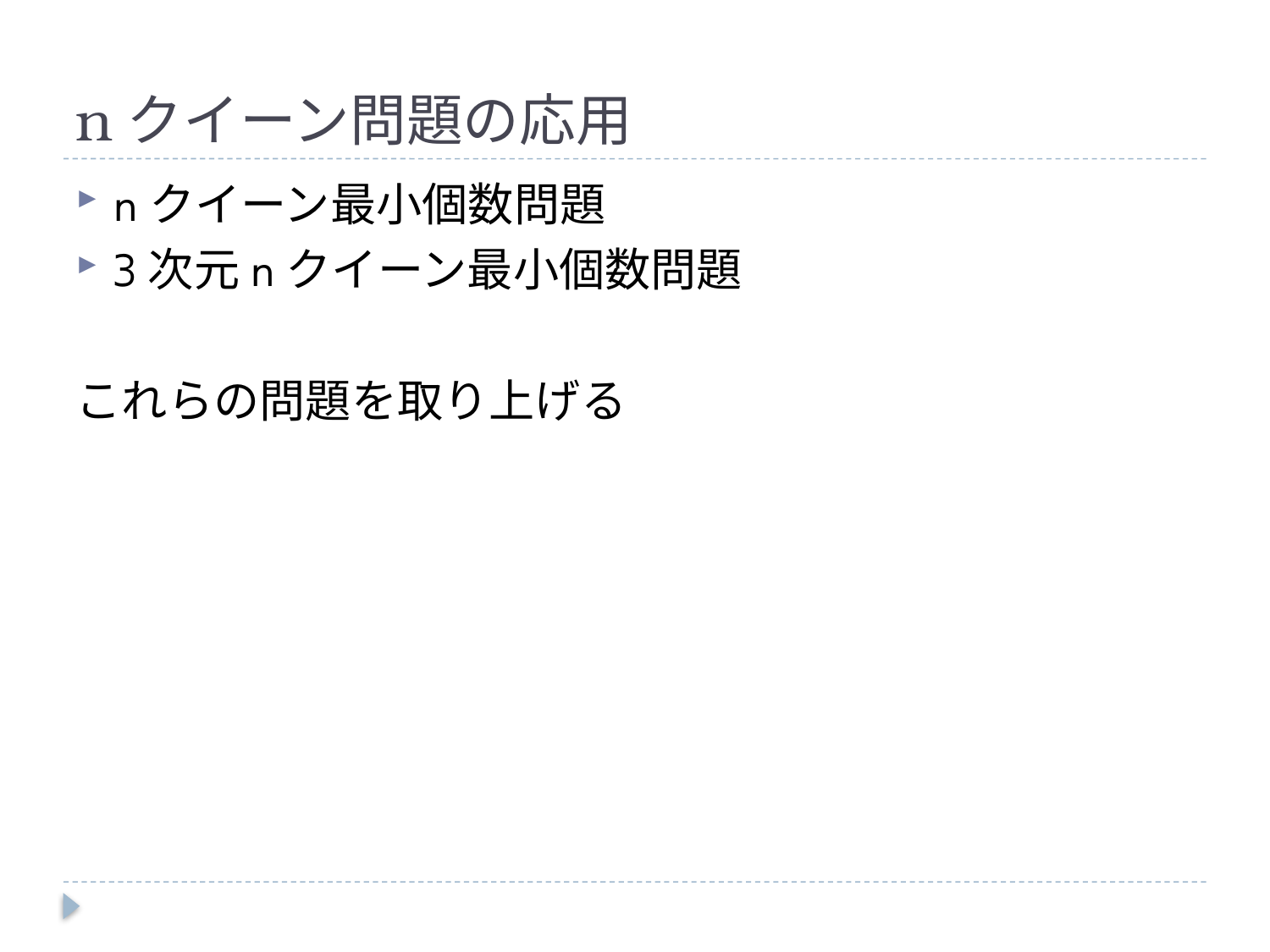

# nクイーン問題の応用
nクイーン最小個数問題
3次元nクイーン最小個数問題

これらの問題を取り上げる